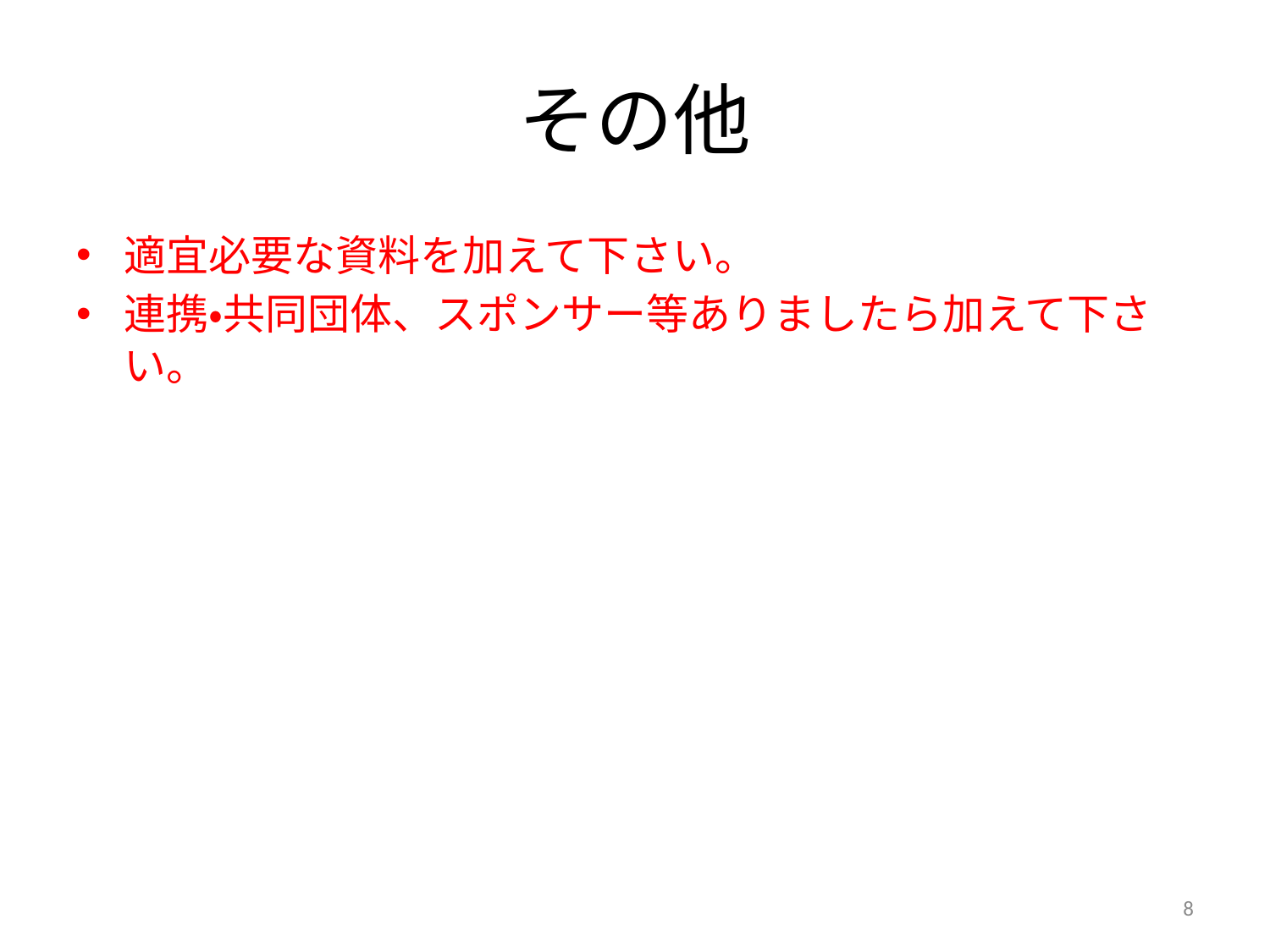

# その他
適宜必要な資料を加えて下さい。
連携・共同団体、スポンサー等ありましたら加えて下さい。

8